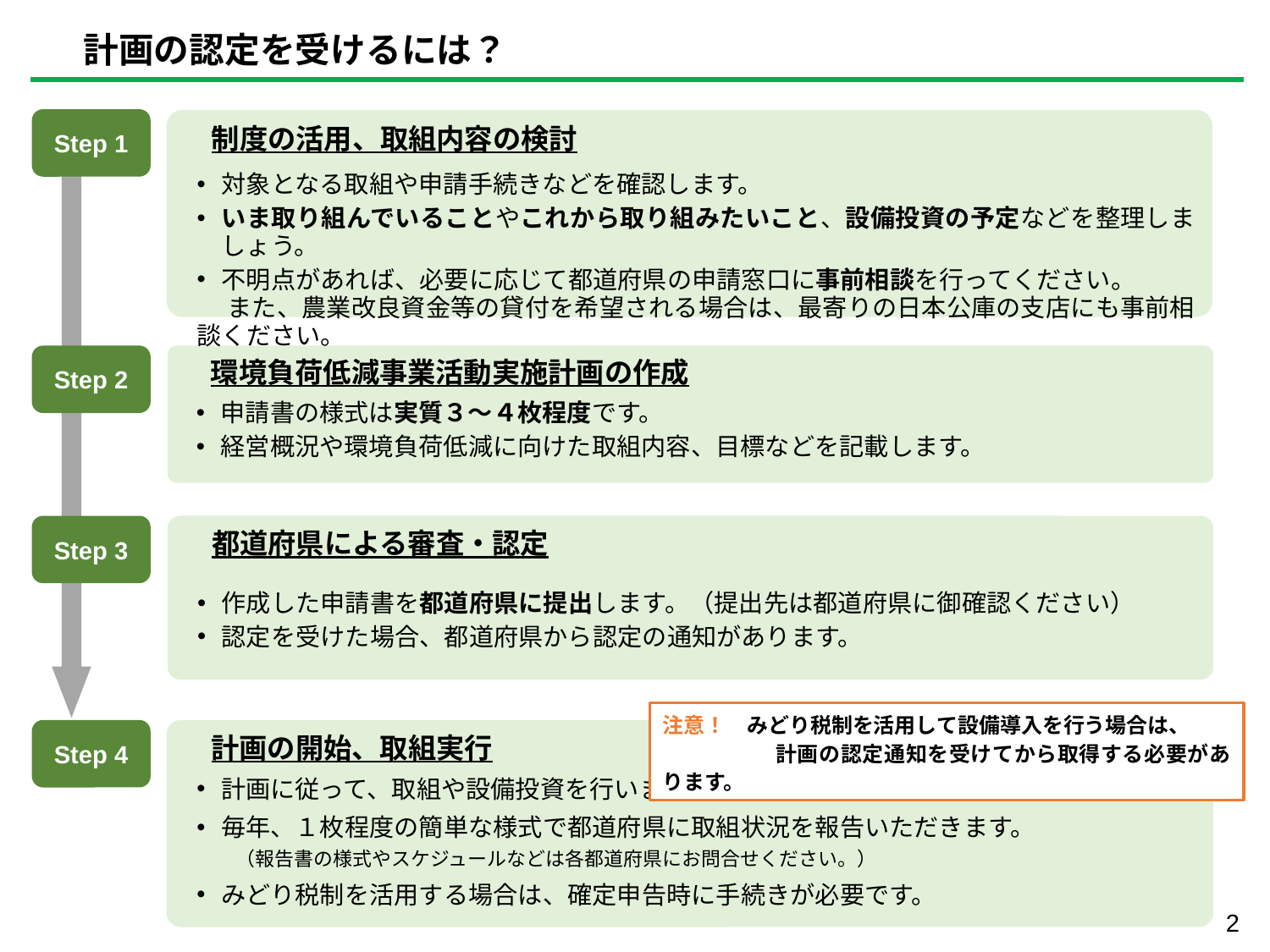

計画の認定を受けるには？
Step 1
　制度の活用、取組内容の検討
対象となる取組や申請手続きなどを確認します。
いま取り組んでいることやこれから取り組みたいこと、設備投資の予定などを整理しましょう。
不明点があれば、必要に応じて都道府県の申請窓口に事前相談を行ってください。
　 また、農業改良資金等の貸付を希望される場合は、最寄りの日本公庫の支店にも事前相談ください。

Step 2
　環境負荷低減事業活動実施計画の作成
申請書の様式は実質３～４枚程度です。
経営概況や環境負荷低減に向けた取組内容、目標などを記載します。
Step 3
　都道府県による審査・認定

作成した申請書を都道府県に提出します。（提出先は都道府県に御確認ください）
認定を受けた場合、都道府県から認定の通知があります。

注意！　みどり税制を活用して設備導入を行う場合は、
　　　　　 計画の認定通知を受けてから取得する必要があります。
　計画の開始、取組実行
計画に従って、取組や設備投資を行います。
毎年、１枚程度の簡単な様式で都道府県に取組状況を報告いただきます。
　　（報告書の様式やスケジュールなどは各都道府県にお問合せください。）
みどり税制を活用する場合は、確定申告時に手続きが必要です。

Step 4
2